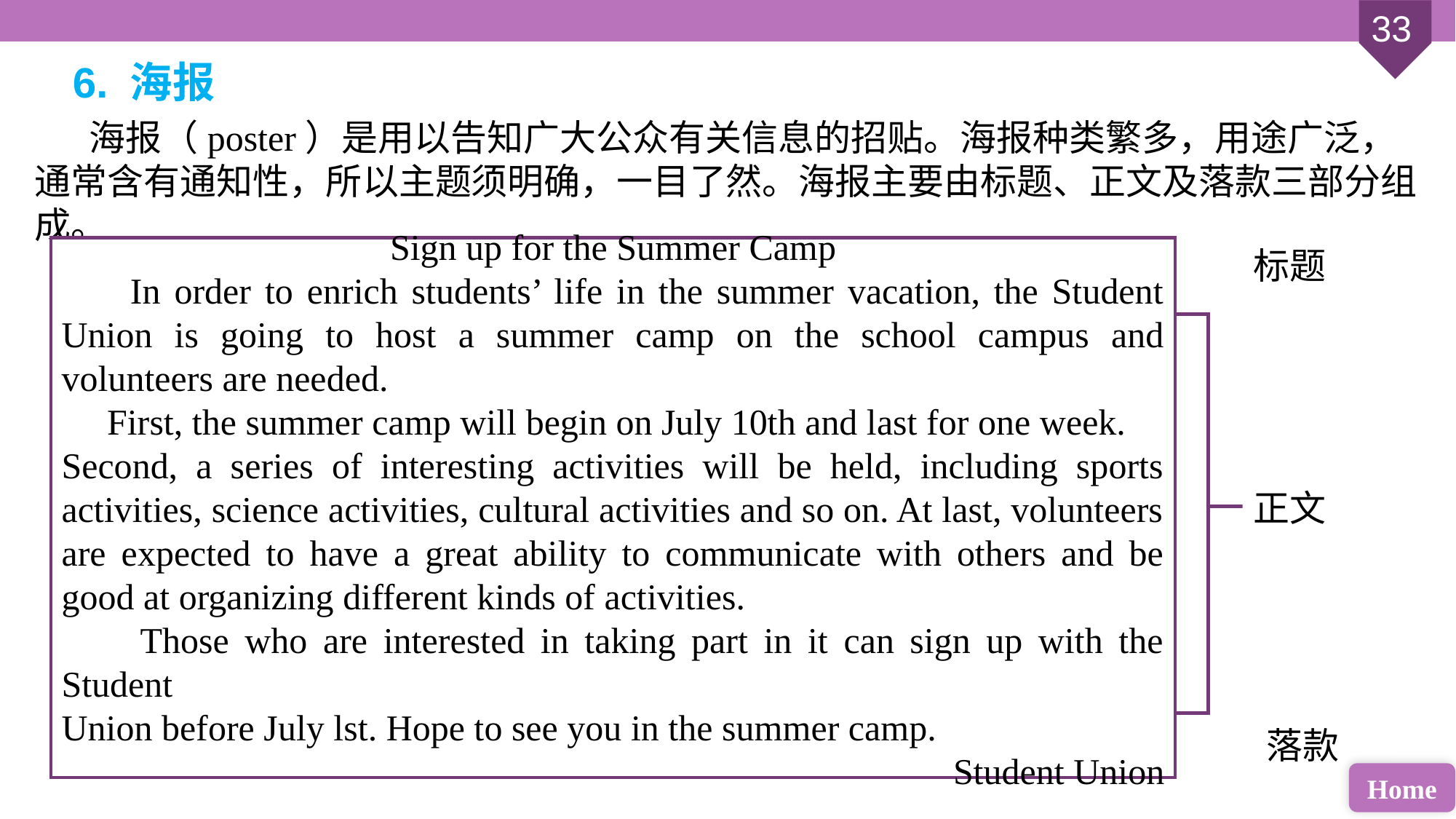

6. 海报
海报（poster）是用以告知广大公众有关信息的招贴。海报种类繁多，用途广泛，通常含有通知性，所以主题须明确，一目了然。海报主要由标题、正文及落款三部分组成。
标题

Sign up for the Summer Camp
     In order to enrich students’ life in the summer vacation, the Student Union is going to host a summer camp on the school campus and volunteers are needed.
     First, the summer camp will begin on July 10th and last for one week.
Second, a series of interesting activities will be held, including sports activities, science activities, cultural activities and so on. At last, volunteers are expected to have a great ability to communicate with others and be good at organizing different kinds of activities.
     Those who are interested in taking part in it can sign up with the Student
Union before July lst. Hope to see you in the summer camp.
Student Union

正文

落款